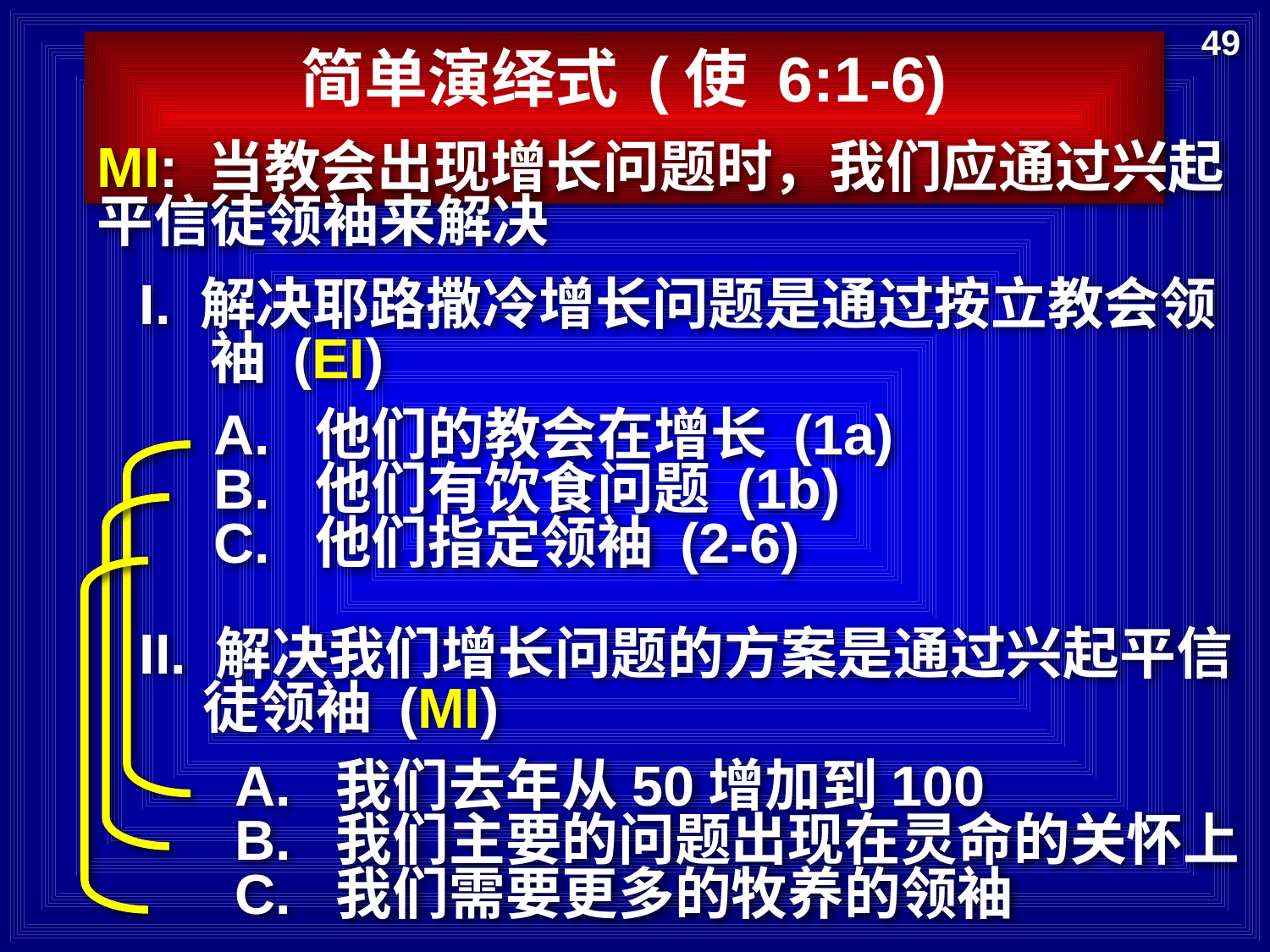

49
简单演绎式 (使 6:1-6)
MI: 当教会出现增长问题时，我们应通过兴起平信徒领袖来解决
I. 解决耶路撒冷增长问题是通过按立教会领袖 (EI)
A.  他们的教会在增长 (1a)
B.  他们有饮食问题 (1b)
C.  他们指定领袖 (2-6)

II. 解决我们增长问题的方案是通过兴起平信徒领袖 (MI)
A.  我们去年从50增加到100
B.  我们主要的问题出现在灵命的关怀上C.  我们需要更多的牧养的领袖